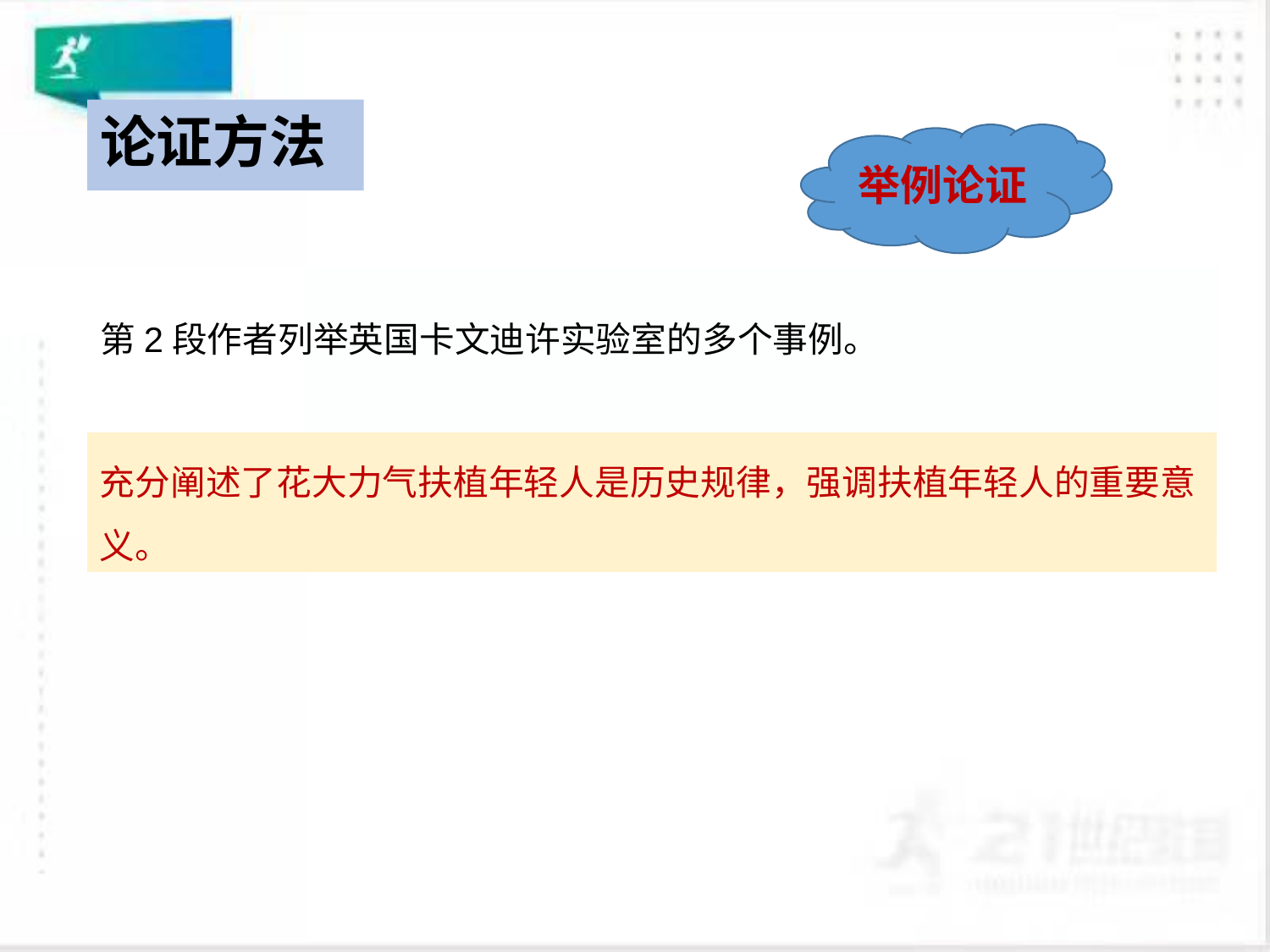

# 论证方法

举例论证
第2段作者列举英国卡文迪许实验室的多个事例。
充分阐述了花大力气扶植年轻人是历史规律，强调扶植年轻人的重要意义。